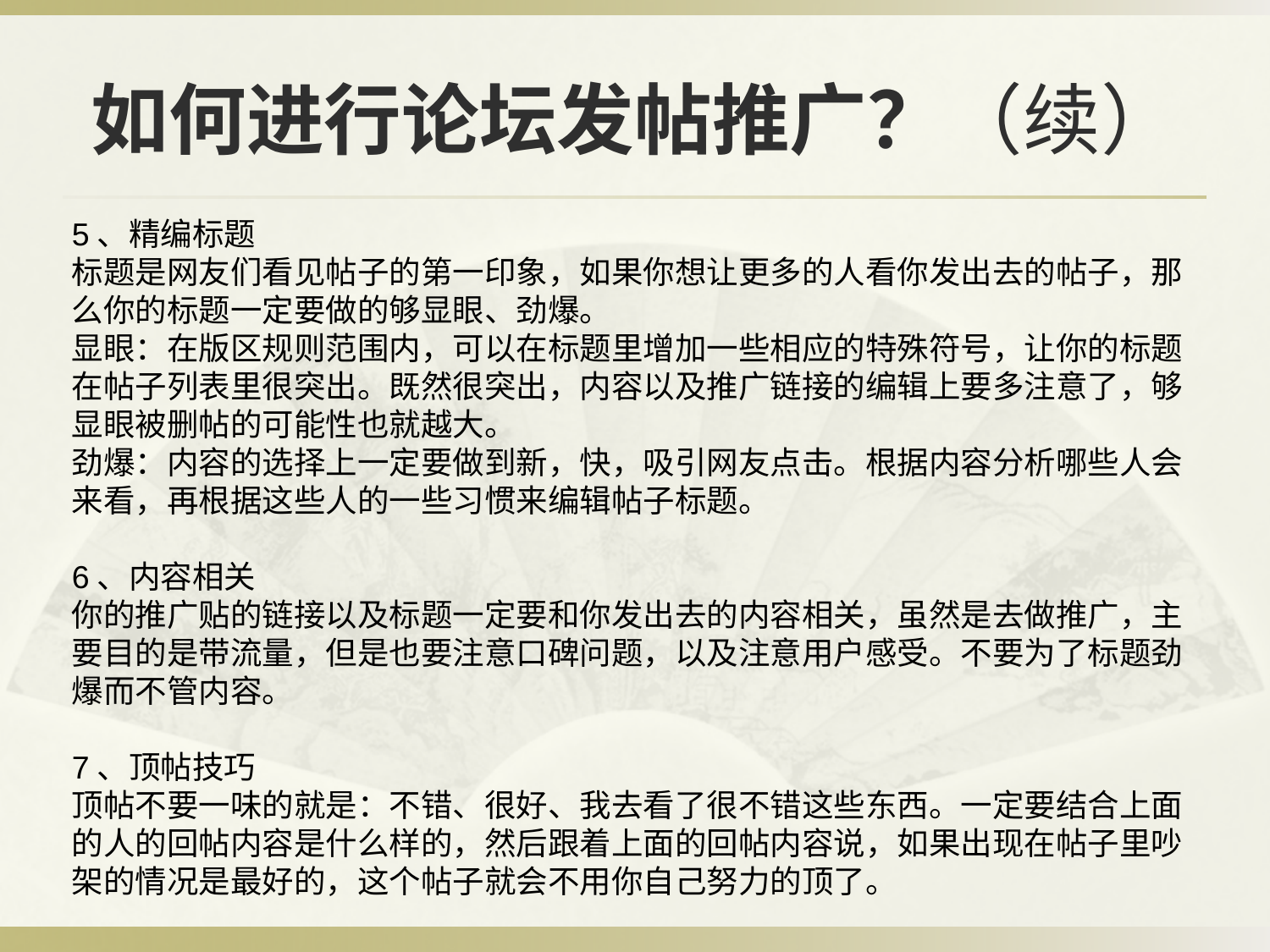

# 如何进行论坛发帖推广？（续）
5、精编标题
标题是网友们看见帖子的第一印象，如果你想让更多的人看你发出去的帖子，那么你的标题一定要做的够显眼、劲爆。
显眼：在版区规则范围内，可以在标题里增加一些相应的特殊符号，让你的标题在帖子列表里很突出。既然很突出，内容以及推广链接的编辑上要多注意了，够显眼被删帖的可能性也就越大。
劲爆：内容的选择上一定要做到新，快，吸引网友点击。根据内容分析哪些人会来看，再根据这些人的一些习惯来编辑帖子标题。

6、内容相关
你的推广贴的链接以及标题一定要和你发出去的内容相关，虽然是去做推广，主要目的是带流量，但是也要注意口碑问题，以及注意用户感受。不要为了标题劲爆而不管内容。

7、顶帖技巧
顶帖不要一味的就是：不错、很好、我去看了很不错这些东西。一定要结合上面的人的回帖内容是什么样的，然后跟着上面的回帖内容说，如果出现在帖子里吵架的情况是最好的，这个帖子就会不用你自己努力的顶了。